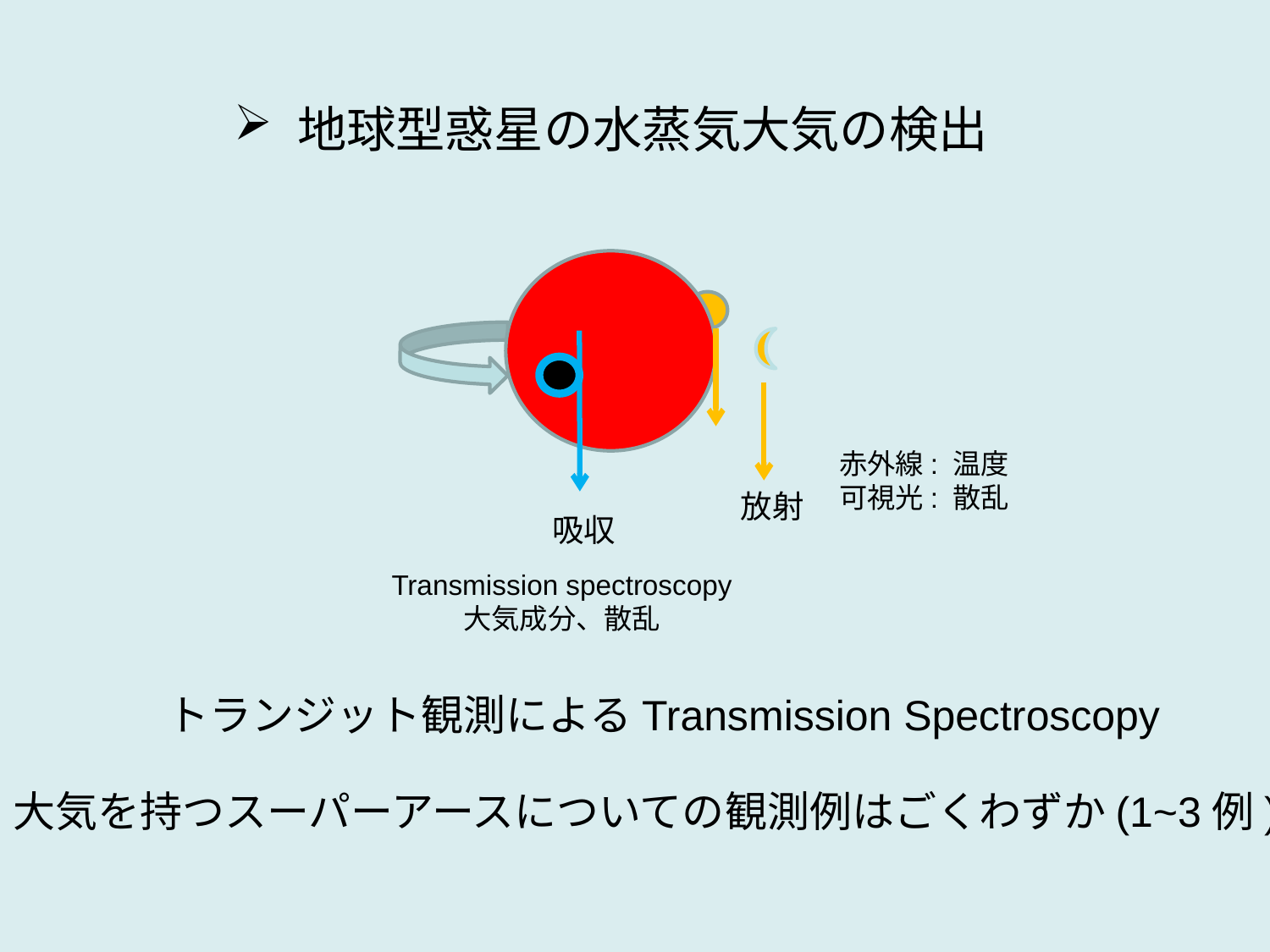

地球型惑星の水蒸気大気の検出

赤外線: 温度
可視光: 散乱
放射
Transmission spectroscopy
大気成分、散乱
吸収
トランジット観測によるTransmission Spectroscopy
大気を持つスーパーアースについての観測例はごくわずか(1~3例)